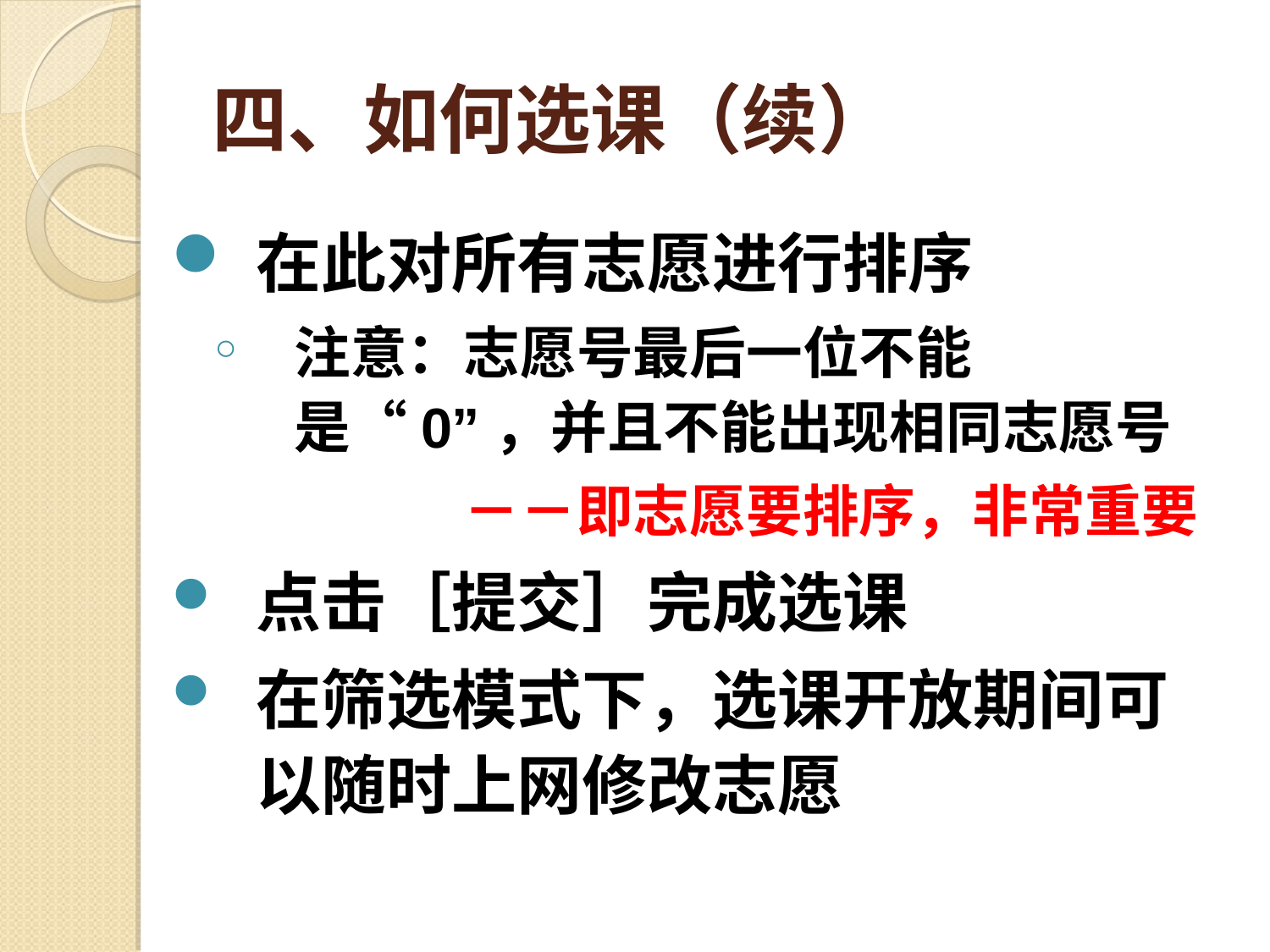

四、如何选课（续）
在此对所有志愿进行排序
注意：志愿号最后一位不能是“0”，并且不能出现相同志愿号
		－－即志愿要排序，非常重要
点击［提交］完成选课
在筛选模式下，选课开放期间可以随时上网修改志愿